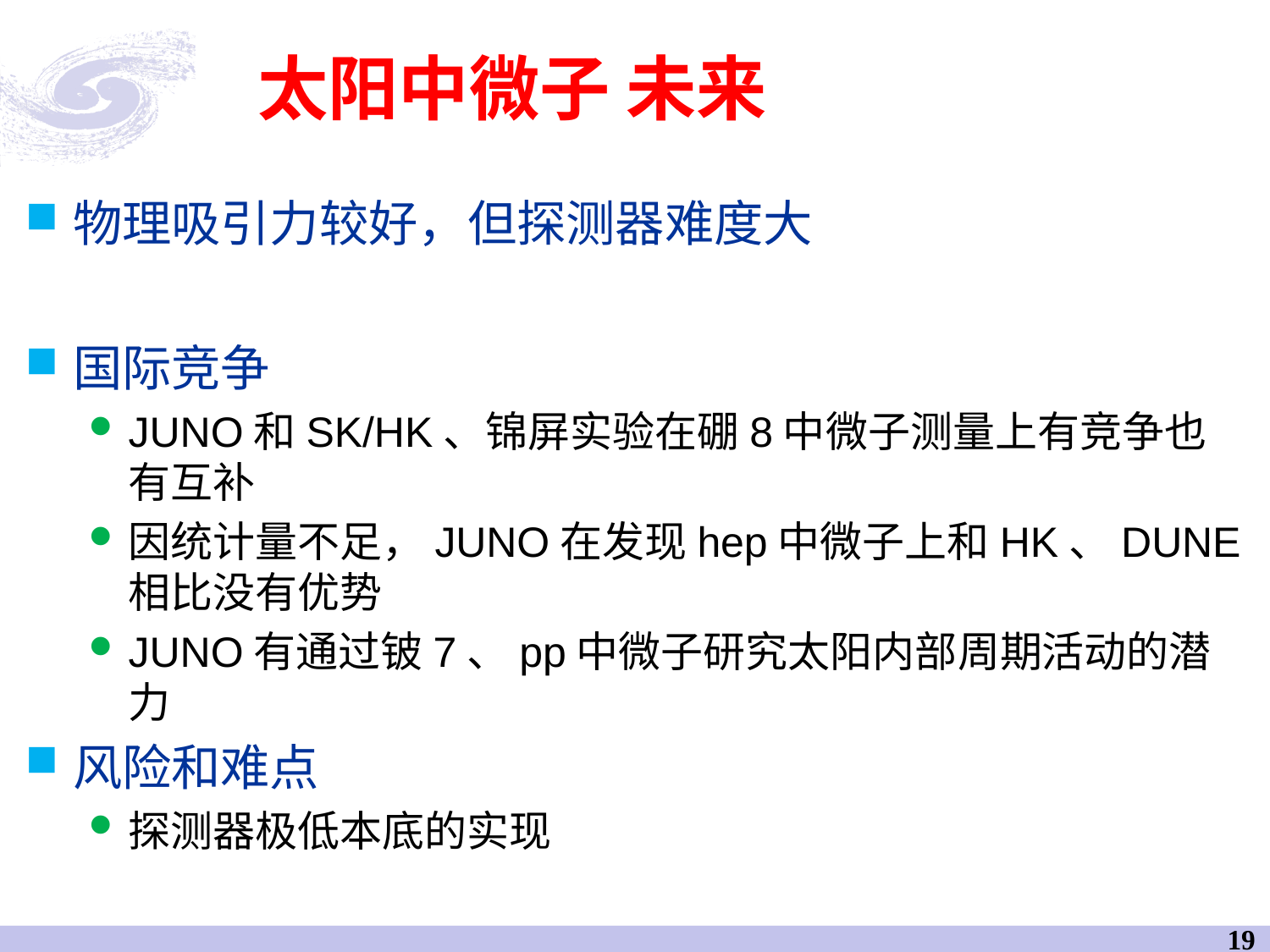

# 太阳中微子 未来
物理吸引力较好，但探测器难度大

国际竞争
JUNO和SK/HK、锦屏实验在硼8中微子测量上有竞争也有互补
因统计量不足，JUNO在发现hep中微子上和HK、DUNE相比没有优势
JUNO有通过铍7、pp中微子研究太阳内部周期活动的潜力
风险和难点
探测器极低本底的实现
19